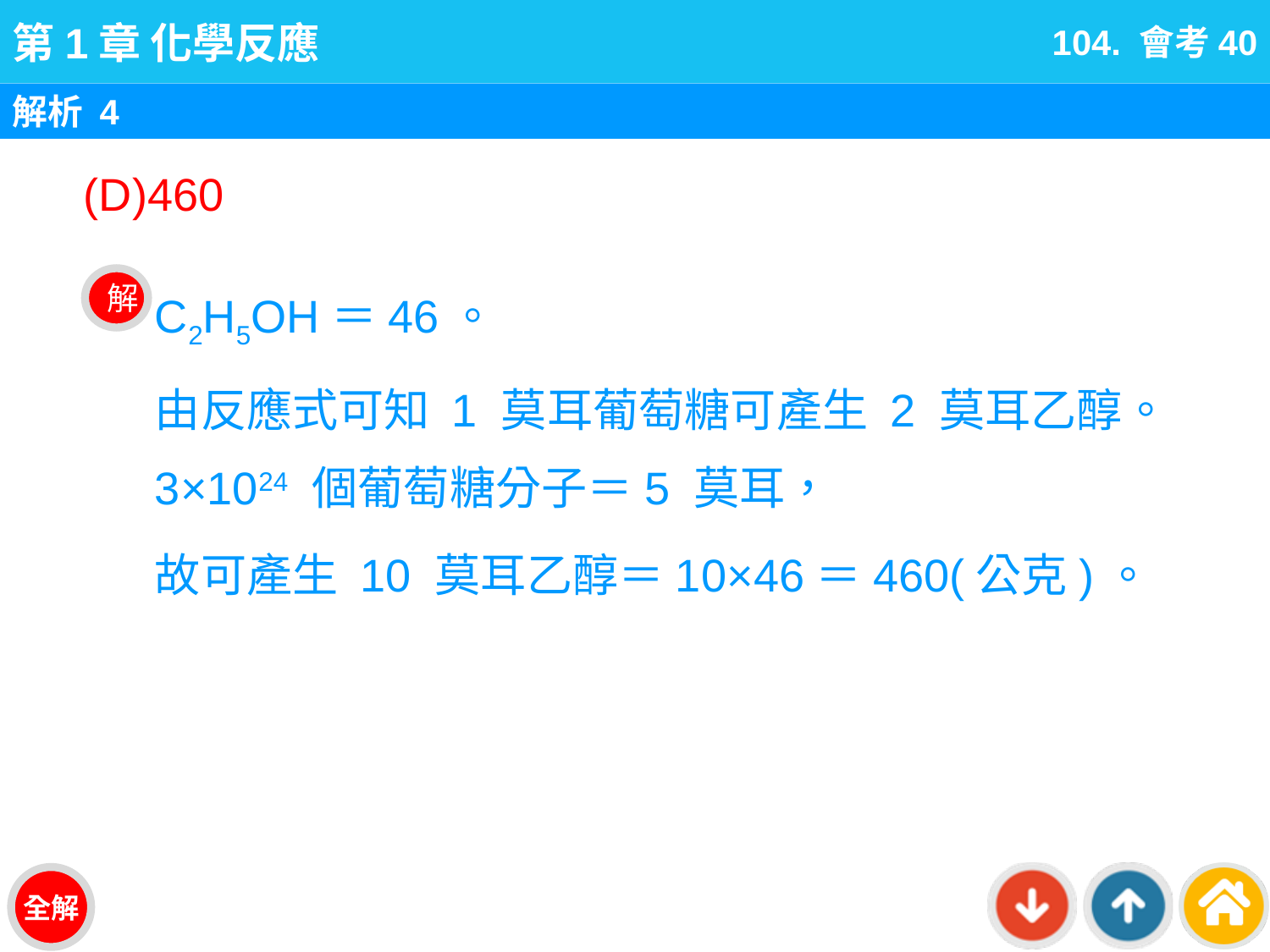

104. 會考40
解析 4
(D)460
C2H5OH＝46。
由反應式可知 1 莫耳葡萄糖可產生 2 莫耳乙醇。3×1024 個葡萄糖分子＝5 莫耳，
故可產生 10 莫耳乙醇＝10×46＝460(公克)。
解
全解